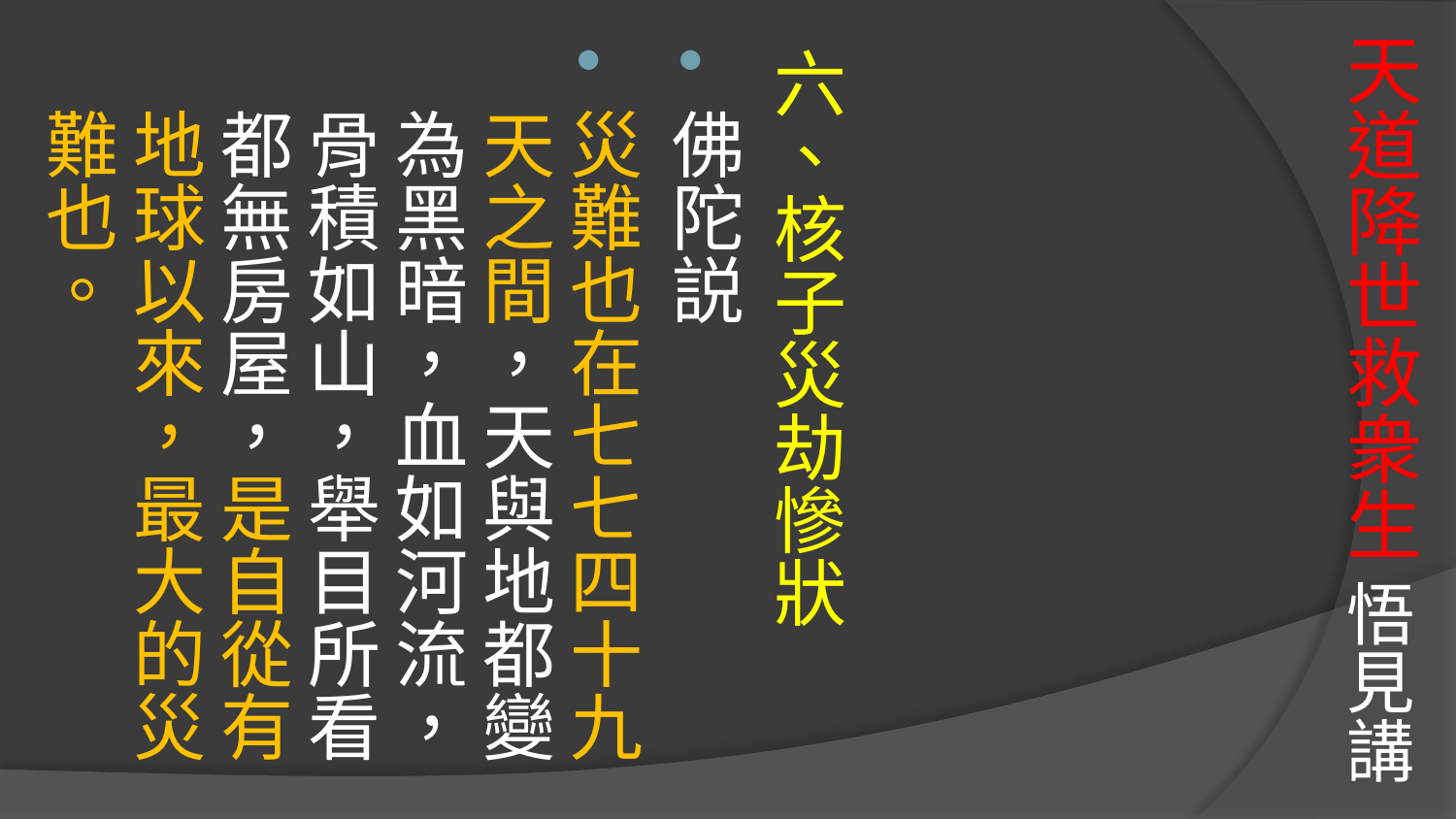

# 天道降世救衆生 悟見講
六、核子災劫慘狀
佛陀説
災難也在七七四十九天之間，天與地都變為黑暗，血如河流，骨積如山，舉目所看都無房屋，是自從有地球以來，最大的災難也。